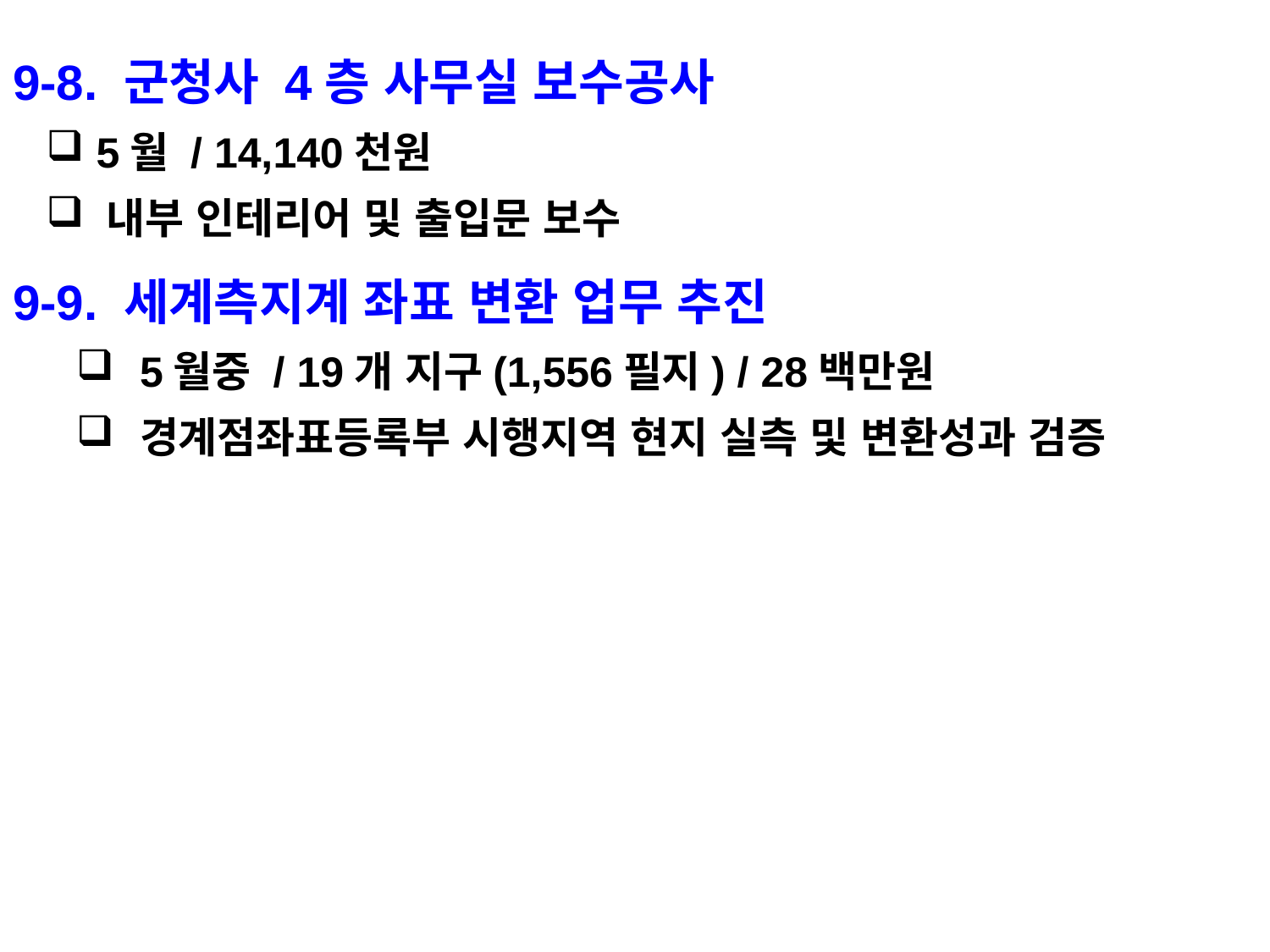

9-8. 군청사 4층 사무실 보수공사
 5월 / 14,140천원
 내부 인테리어 및 출입문 보수
9-9. 세계측지계 좌표 변환 업무 추진
5월중 / 19개 지구(1,556필지) / 28백만원
경계점좌표등록부 시행지역 현지 실측 및 변환성과 검증